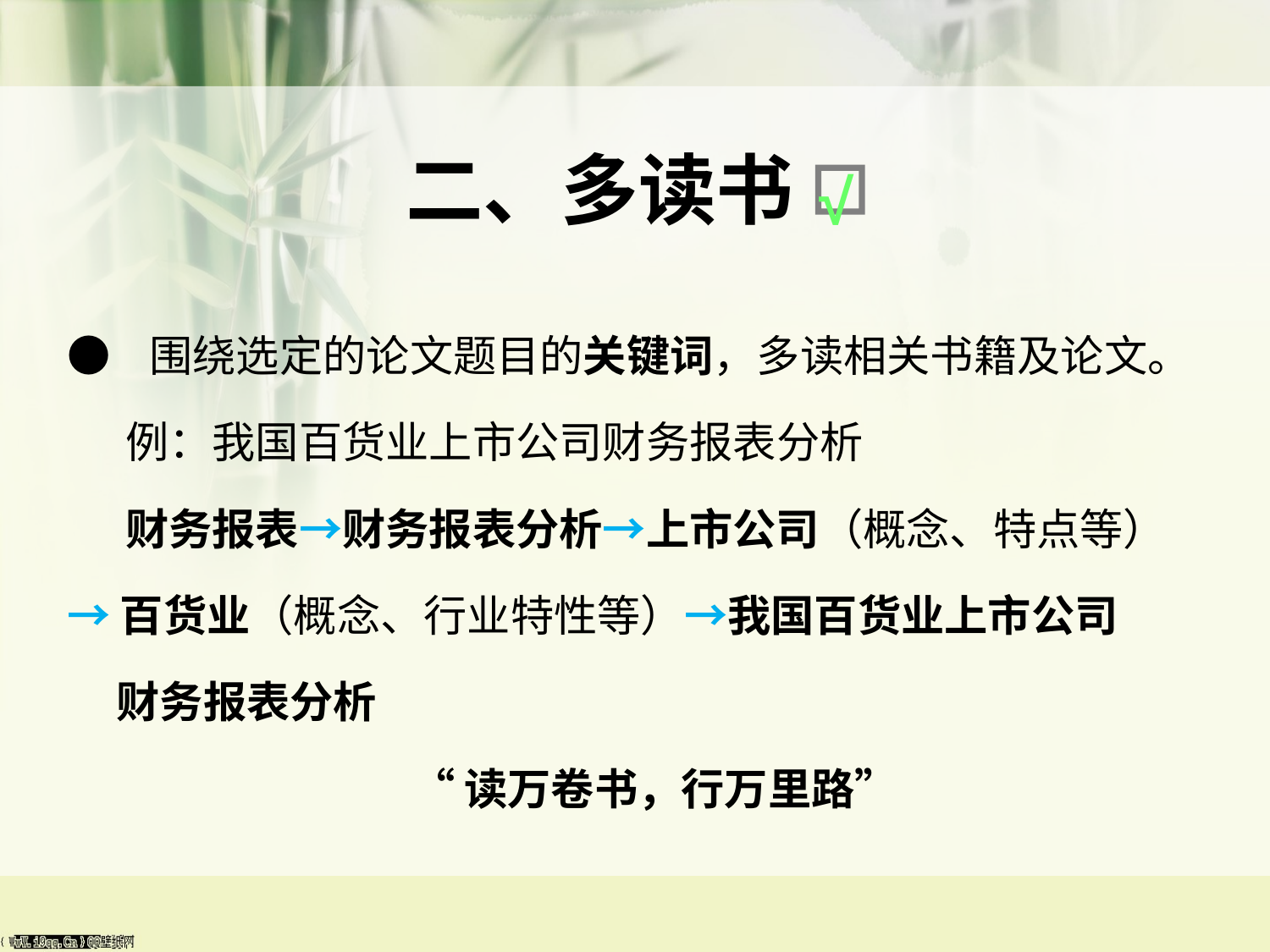

# 二、多读书
√

●   围绕选定的论文题目的关键词，多读相关书籍及论文。
     例：我国百货业上市公司财务报表分析
     财务报表→财务报表分析→上市公司（概念、特点等）
→百货业（概念、行业特性等）→我国百货业上市公司
    财务报表分析
“读万卷书，行万里路”